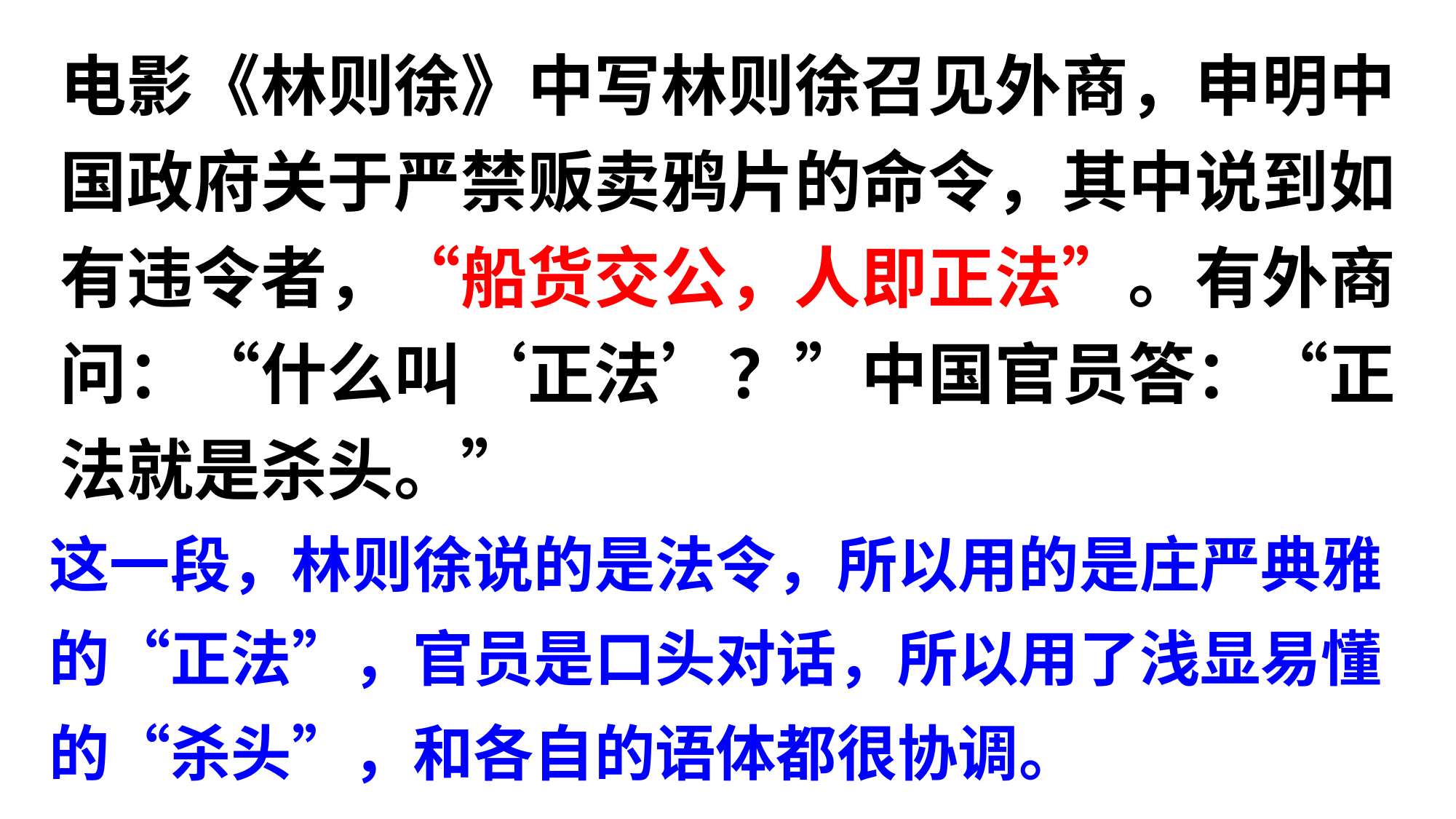

电影《林则徐》中写林则徐召见外商，申明中国政府关于严禁贩卖鸦片的命令，其中说到如有违令者，“船货交公，人即正法”。有外商问：“什么叫‘正法’？”中国官员答：“正法就是杀头。”
这一段，林则徐说的是法令，所以用的是庄严典雅的“正法”，官员是口头对话，所以用了浅显易懂的“杀头”，和各自的语体都很协调。